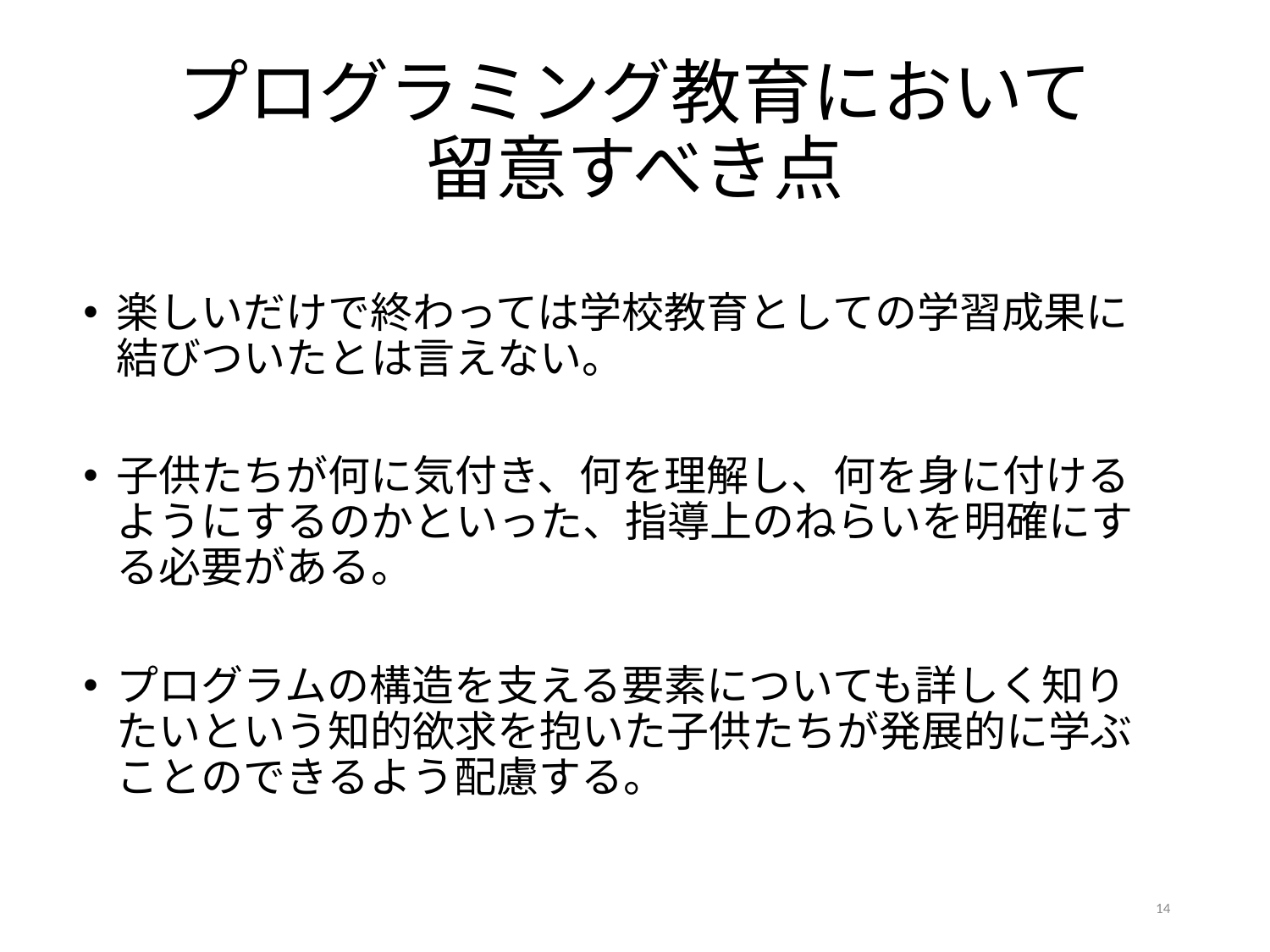

# プログラミング教育において 留意すべき点
楽しいだけで終わっては学校教育としての学習成果に結びついたとは言えない。

子供たちが何に気付き、何を理解し、何を身に付けるようにするのかといった、指導上のねらいを明確にする必要がある。

プログラムの構造を支える要素についても詳しく知りたいという知的欲求を抱いた子供たちが発展的に学ぶことのできるよう配慮する。

14